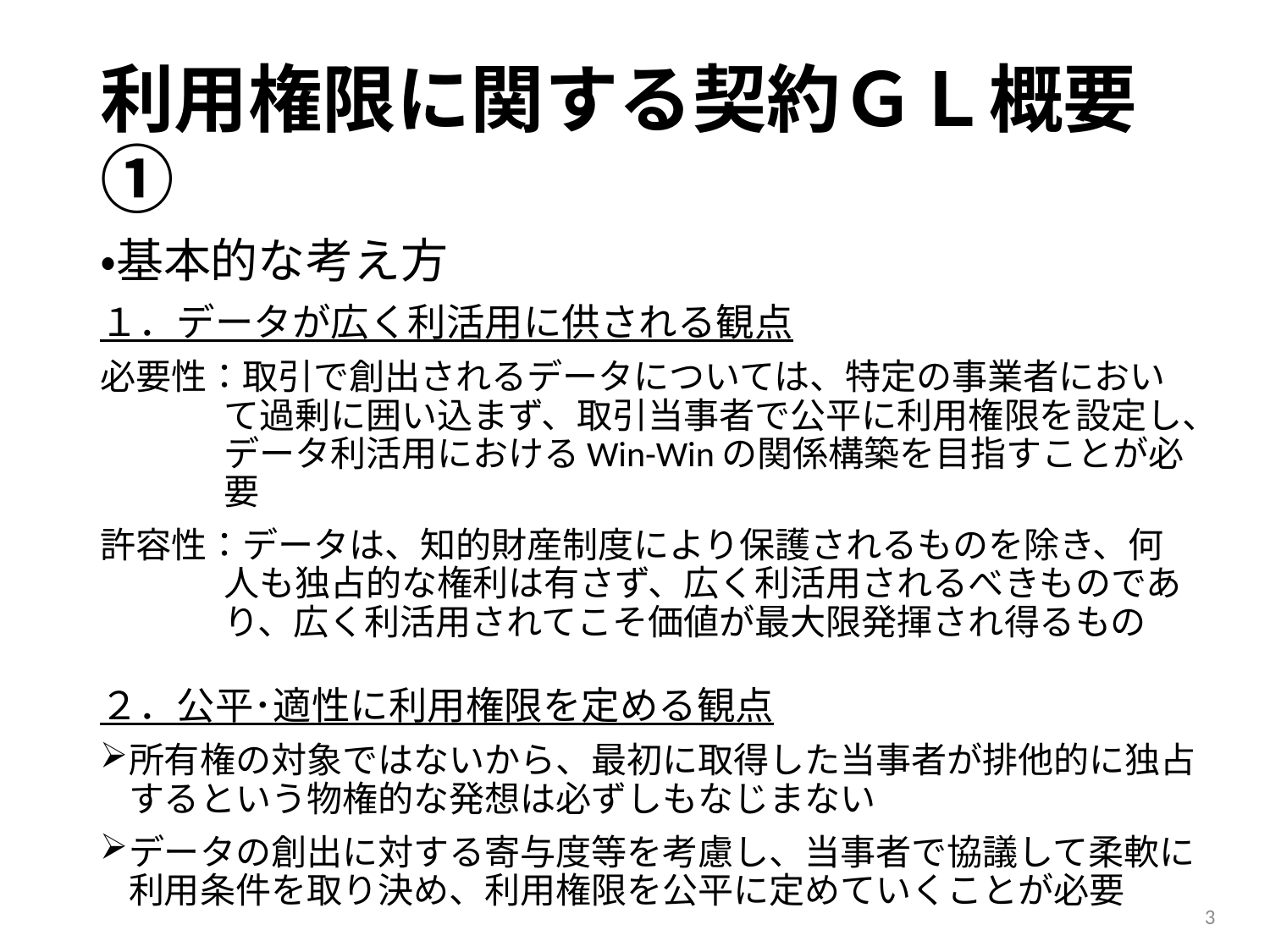

# 利用権限に関する契約ＧＬ概要①
・基本的な考え方
１．データが広く利活用に供される観点
必要性：取引で創出されるデータについては、特定の事業者において過剰に囲い込まず、取引当事者で公平に利用権限を設定し、データ利活用におけるWin-Winの関係構築を目指すことが必要
許容性：データは、知的財産制度により保護されるものを除き、何人も独占的な権利は有さず、広く利活用されるべきものであり、広く利活用されてこそ価値が最大限発揮され得るもの

２．公平･適性に利用権限を定める観点
所有権の対象ではないから、最初に取得した当事者が排他的に独占するという物権的な発想は必ずしもなじまない
データの創出に対する寄与度等を考慮し、当事者で協議して柔軟に利用条件を取り決め、利用権限を公平に定めていくことが必要

3